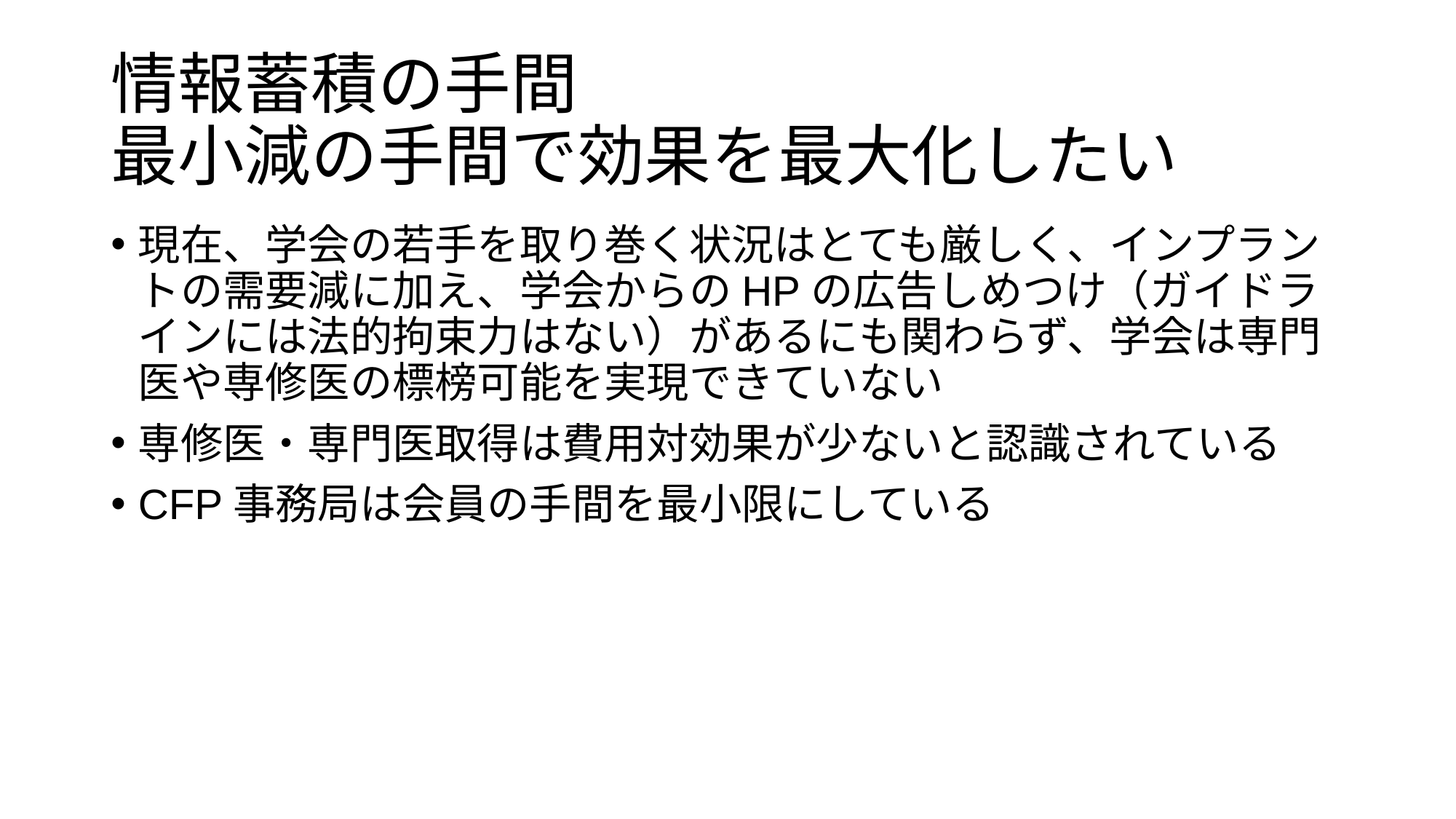

# 情報蓄積の手間 最小減の手間で効果を最大化したい
現在、学会の若手を取り巻く状況はとても厳しく、インプラントの需要減に加え、学会からのHPの広告しめつけ（ガイドラインには法的拘束力はない）があるにも関わらず、学会は専門医や専修医の標榜可能を実現できていない
専修医・専門医取得は費用対効果が少ないと認識されている
CFP事務局は会員の手間を最小限にしている